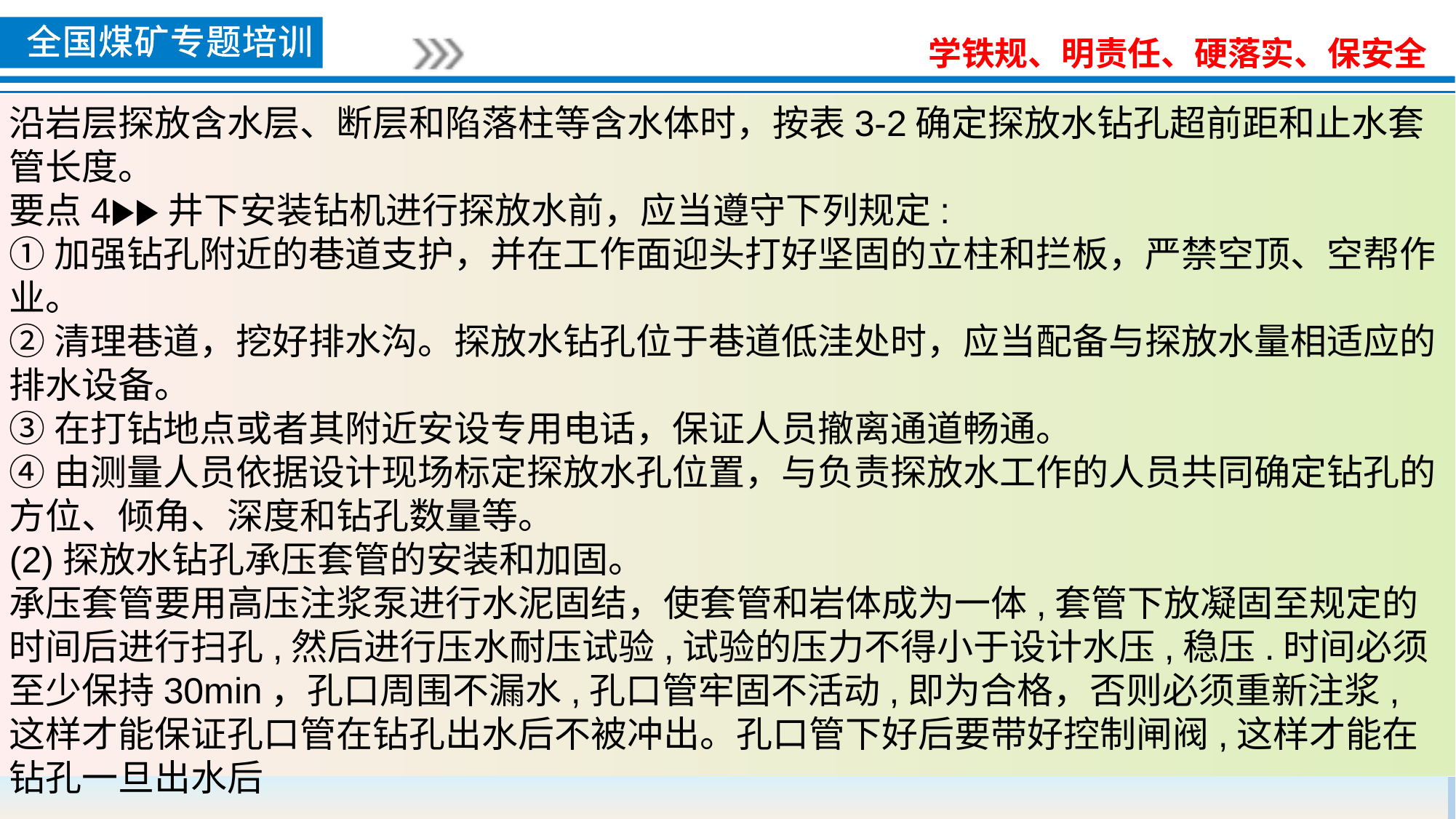

沿岩层探放含水层、断层和陷落柱等含水体时，按表3-2确定探放水钻孔超前距和止水套管长度。
要点4▶▶井下安装钻机进行探放水前，应当遵守下列规定:
①加强钻孔附近的巷道支护，并在工作面迎头打好坚固的立柱和拦板，严禁空顶、空帮作业。
②清理巷道，挖好排水沟。探放水钻孔位于巷道低洼处时，应当配备与探放水量相适应的排水设备。
③在打钻地点或者其附近安设专用电话，保证人员撤离通道畅通。
④由测量人员依据设计现场标定探放水孔位置，与负责探放水工作的人员共同确定钻孔的方位、倾角、深度和钻孔数量等。
(2)探放水钻孔承压套管的安装和加固。
承压套管要用高压注浆泵进行水泥固结，使套管和岩体成为一体,套管下放凝固至规定的时间后进行扫孔,然后进行压水耐压试验,试验的压力不得小于设计水压,稳压.时间必须至少保持30min，孔口周围不漏水,孔口管牢固不活动,即为合格，否则必须重新注浆,这样才能保证孔口管在钻孔出水后不被冲出。孔口管下好后要带好控制闸阀,这样才能在钻孔一旦出水后